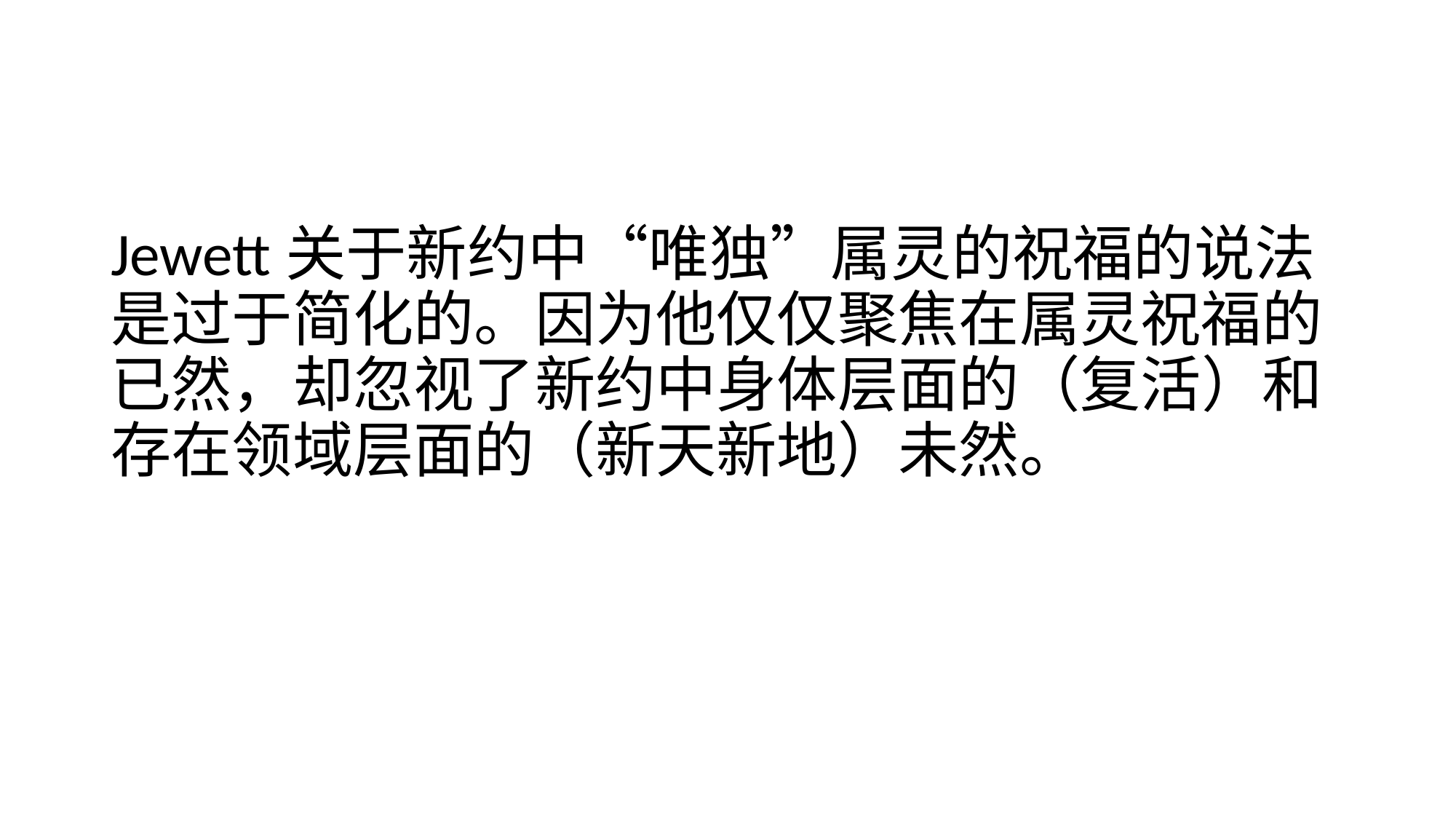

#
Jewett关于新约中“唯独”属灵的祝福的说法是过于简化的。因为他仅仅聚焦在属灵祝福的已然，却忽视了新约中身体层面的（复活）和存在领域层面的（新天新地）未然。